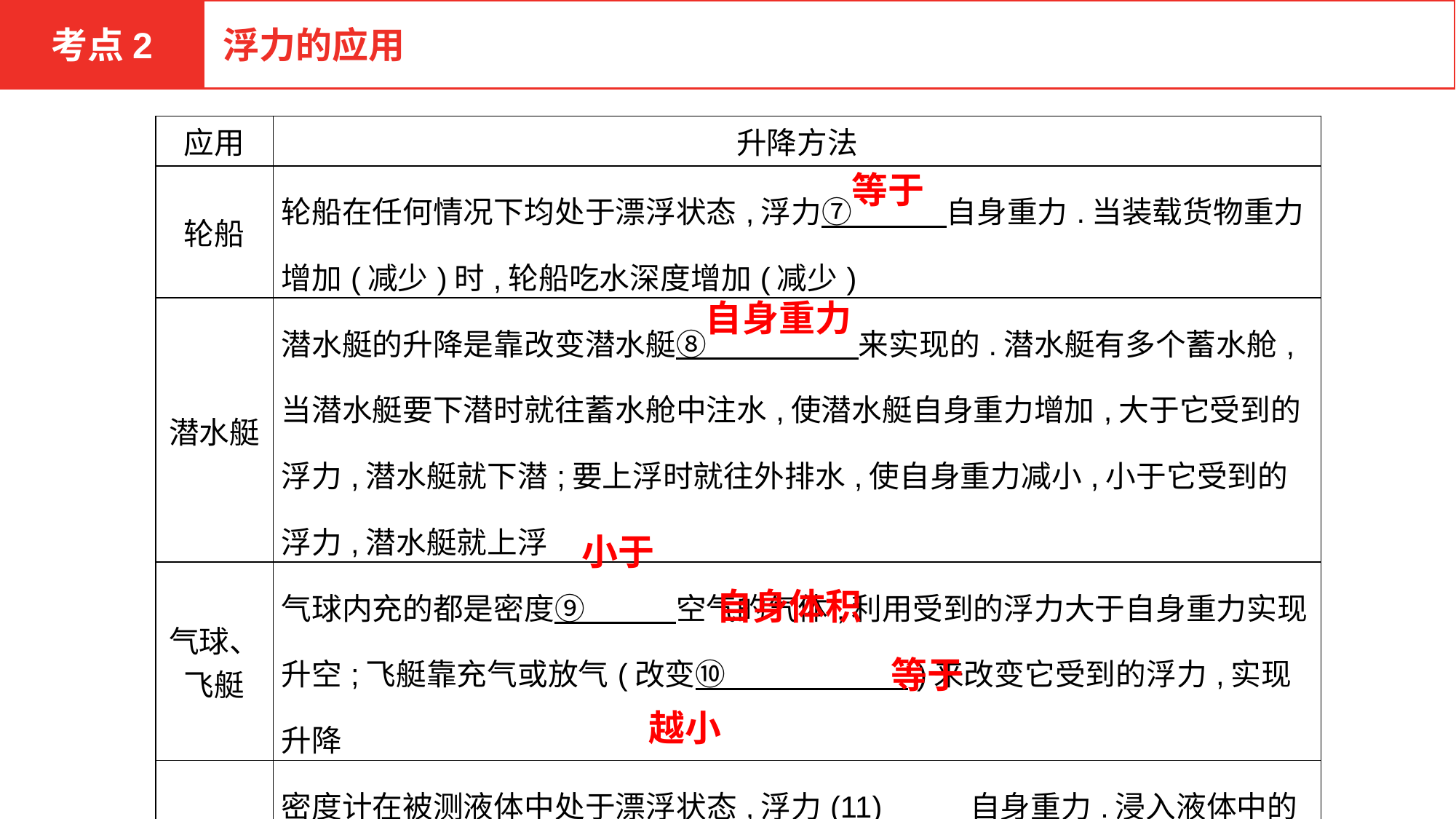

考点2
浮力的应用
| 应用 | 升降方法 |
| --- | --- |
| 轮船 | 轮船在任何情况下均处于漂浮状态,浮力⑦　 　自身重力.当装载货物重力增加(减少)时,轮船吃水深度增加(减少) |
| 潜水艇 | 潜水艇的升降是靠改变潜水艇⑧　　　　　来实现的.潜水艇有多个蓄水舱,当潜水艇要下潜时就往蓄水舱中注水,使潜水艇自身重力增加,大于它受到的浮力,潜水艇就下潜;要上浮时就往外排水,使自身重力减小,小于它受到的浮力,潜水艇就上浮 |
| 气球、飞艇 | 气球内充的都是密度⑨　　　空气的气体,利用受到的浮力大于自身重力实现升空;飞艇靠充气或放气(改变⑩　　　　　　)来改变它受到的浮力,实现升降 |
| 密度计 | 密度计在被测液体中处于漂浮状态,浮力(11)　 　自身重力.浸入液体中的体积越大,液体的密度(12) \_ |
 等于
 自身重力
 小于
 自身体积
 等于
 越小